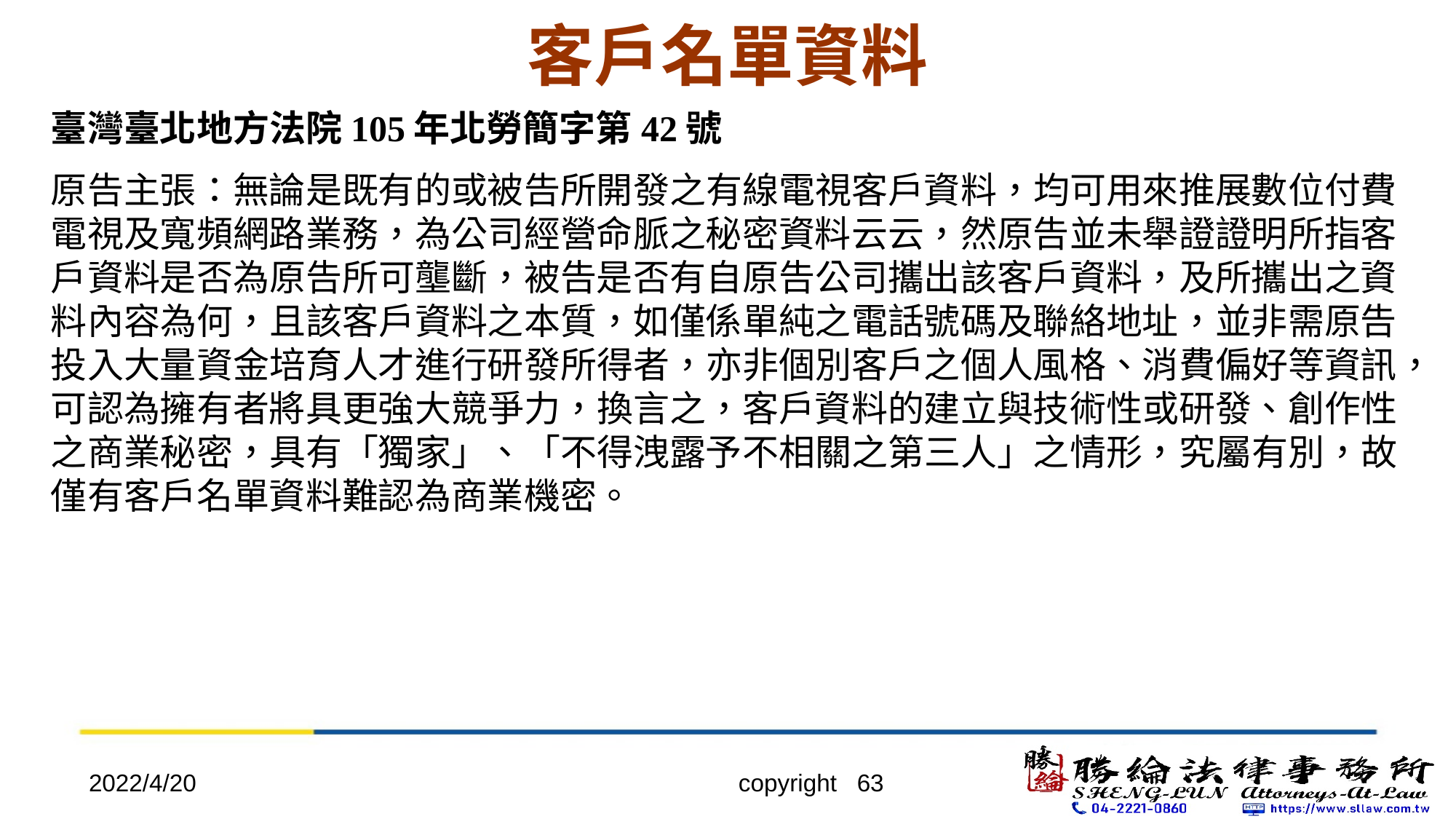

# 客戶名單資料
臺灣臺北地方法院105年北勞簡字第42號

原告主張：無論是既有的或被告所開發之有線電視客戶資料，均可用來推展數位付費電視及寬頻網路業務，為公司經營命脈之秘密資料云云，然原告並未舉證證明所指客戶資料是否為原告所可壟斷，被告是否有自原告公司攜出該客戶資料，及所攜出之資料內容為何，且該客戶資料之本質，如僅係單純之電話號碼及聯絡地址，並非需原告投入大量資金培育人才進行研發所得者，亦非個別客戶之個人風格、消費偏好等資訊，可認為擁有者將具更強大競爭力，換言之，客戶資料的建立與技術性或研發、創作性之商業秘密，具有「獨家」、「不得洩露予不相關之第三人」之情形，究屬有別，故僅有客戶名單資料難認為商業機密。

2022/4/20
copyright   63